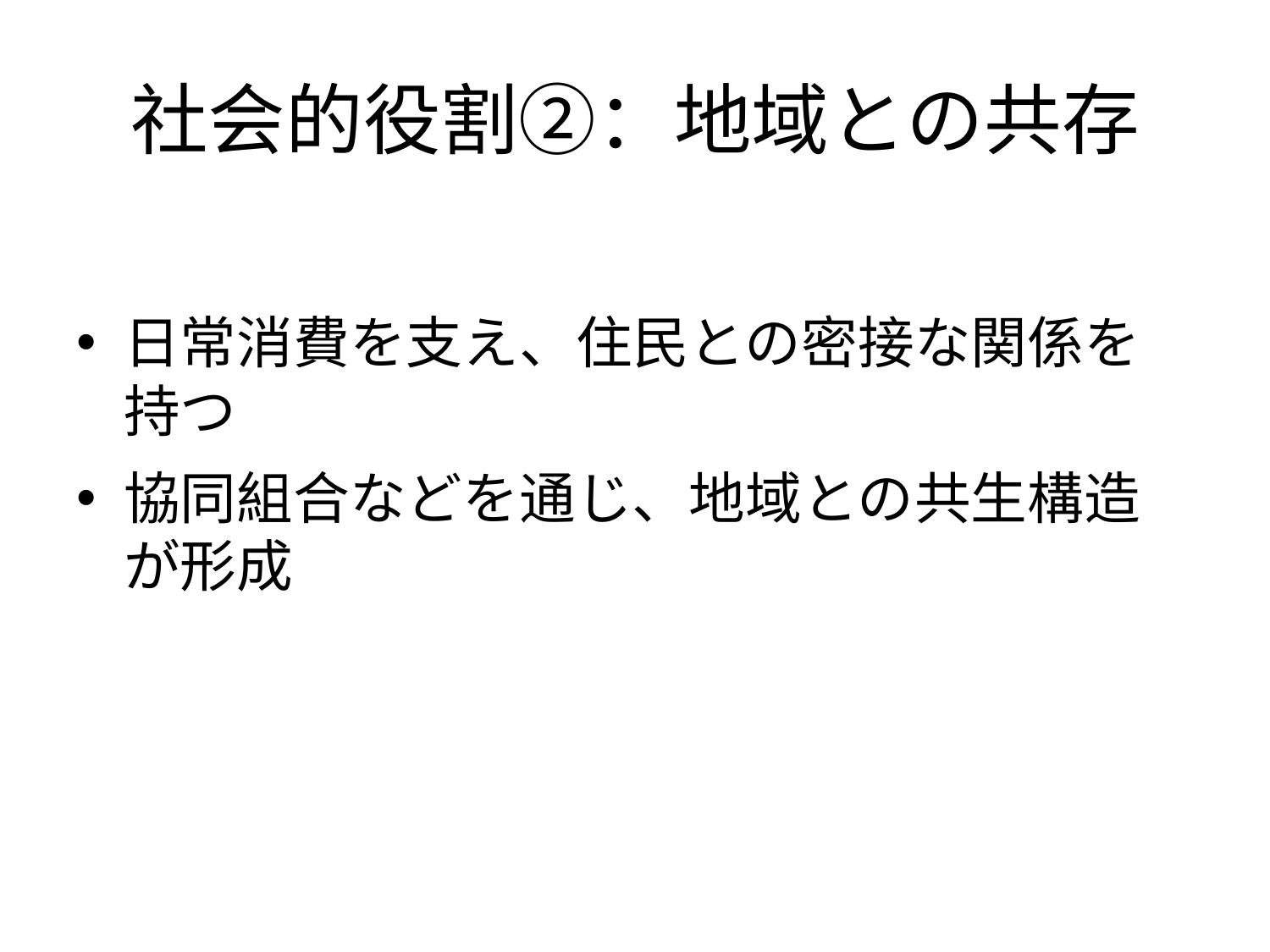

# 社会的役割②：地域との共存

日常消費を支え、住民との密接な関係を持つ
協同組合などを通じ、地域との共生構造が形成